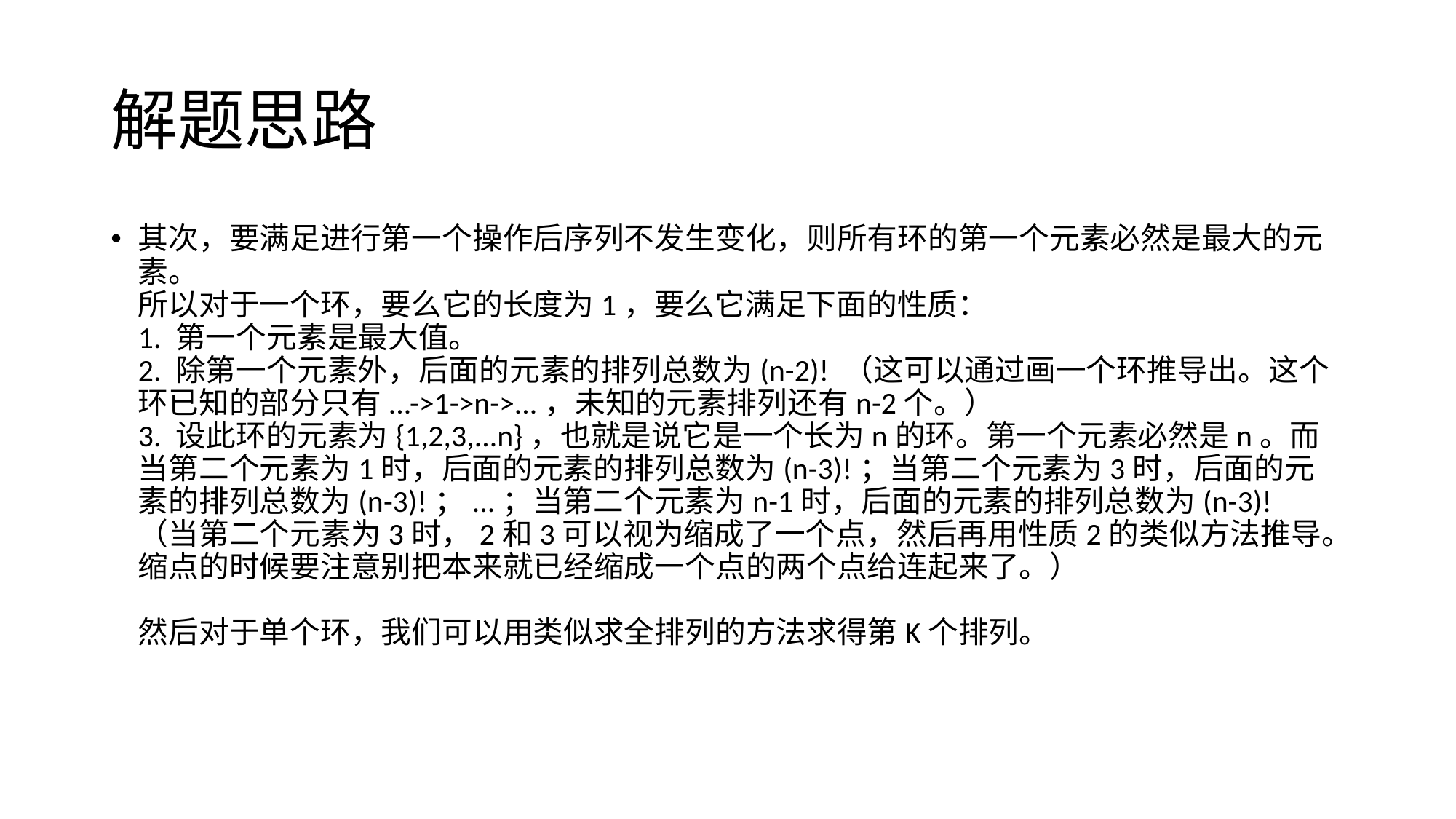

# 解题思路
其次，要满足进行第一个操作后序列不发生变化，则所有环的第一个元素必然是最大的元素。
所以对于一个环，要么它的长度为1，要么它满足下面的性质：
1. 第一个元素是最大值。
2. 除第一个元素外，后面的元素的排列总数为(n-2)! （这可以通过画一个环推导出。这个环已知的部分只有...->1->n->...，未知的元素排列还有n-2个。）
3. 设此环的元素为{1,2,3,...n}，也就是说它是一个长为n的环。第一个元素必然是n。而当第二个元素为1时，后面的元素的排列总数为(n-3)!；当第二个元素为3时，后面的元素的排列总数为(n-3)!；...；当第二个元素为n-1时，后面的元素的排列总数为(n-3)! （当第二个元素为3时，2和3可以视为缩成了一个点，然后再用性质2的类似方法推导。缩点的时候要注意别把本来就已经缩成一个点的两个点给连起来了。）
然后对于单个环，我们可以用类似求全排列的方法求得第K个排列。